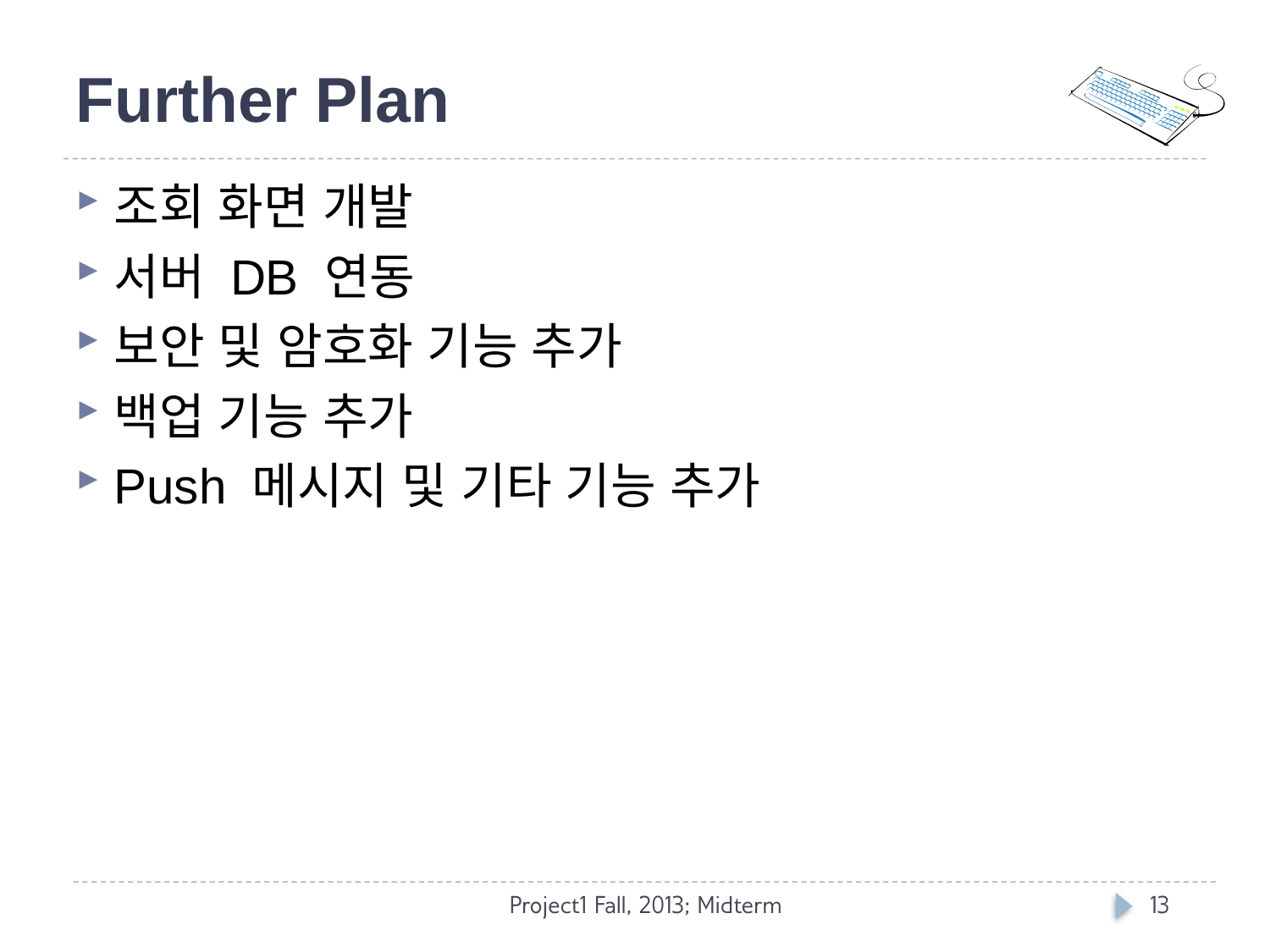

# Further Plan
조회 화면 개발
서버 DB 연동
보안 및 암호화 기능 추가
백업 기능 추가
Push 메시지 및 기타 기능 추가
Project1 Fall, 2013; Midterm
13